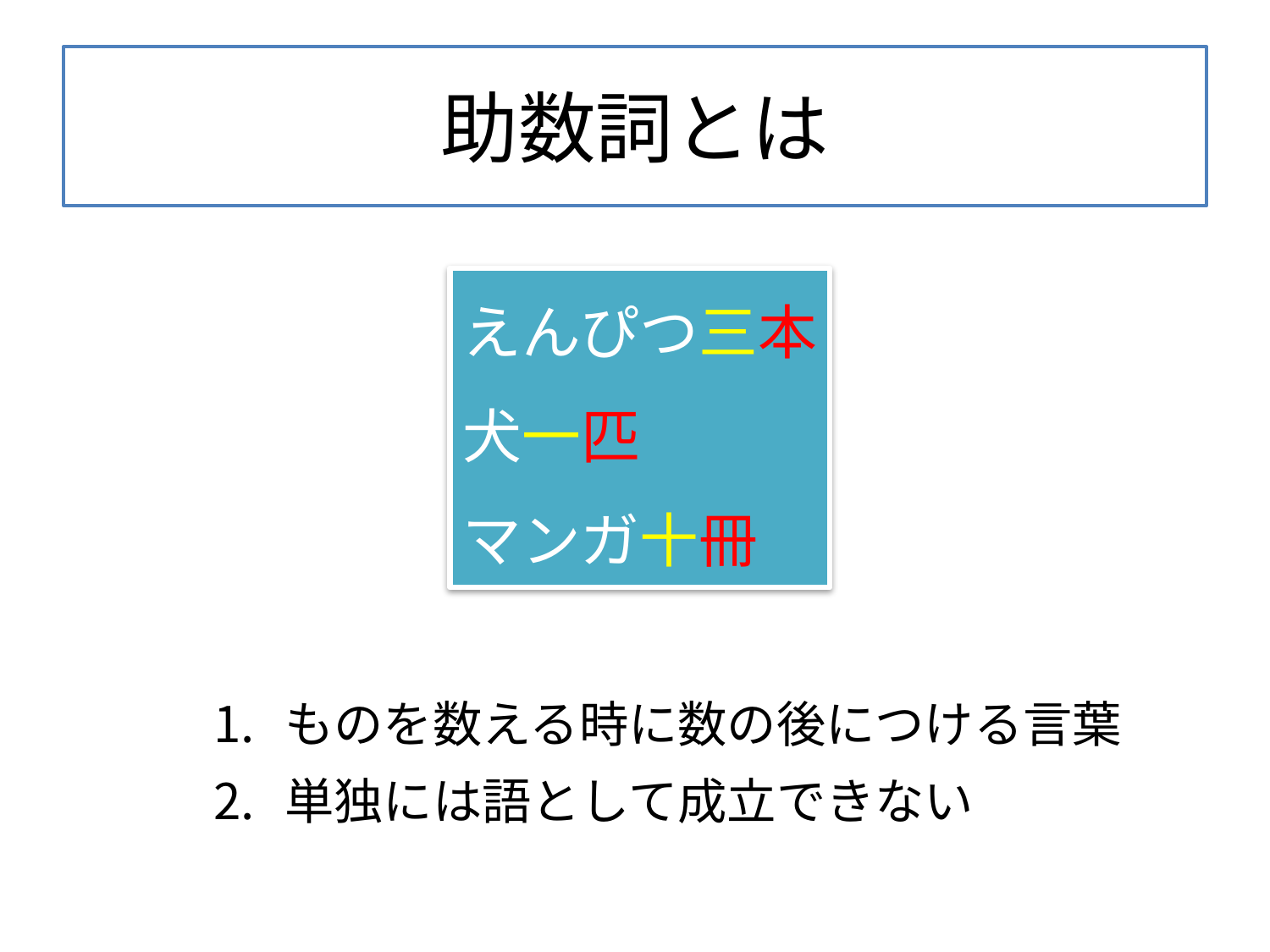

# 助数詞とは
えんぴつ三本
犬一匹
マンガ十冊
ものを数える時に数の後につける言葉
単独には語として成立できない